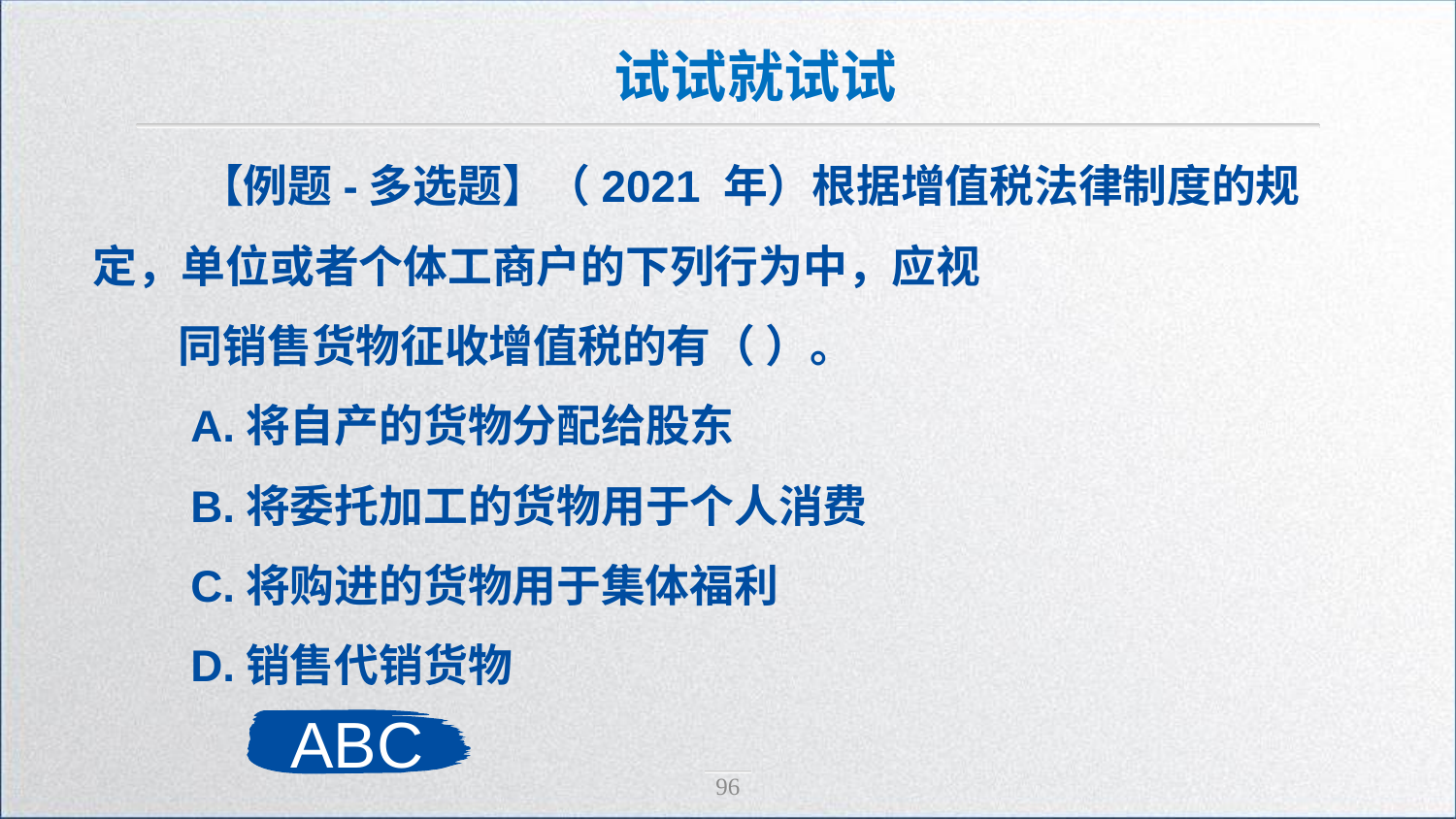

试试就试试
 【例题-多选题】（2021 年）根据增值税法律制度的规定，单位或者个体工商户的下列行为中，应视
同销售货物征收增值税的有（ ）。
 A.将自产的货物分配给股东
 B.将委托加工的货物用于个人消费
 C.将购进的货物用于集体福利
 D.销售代销货物
ABC

96